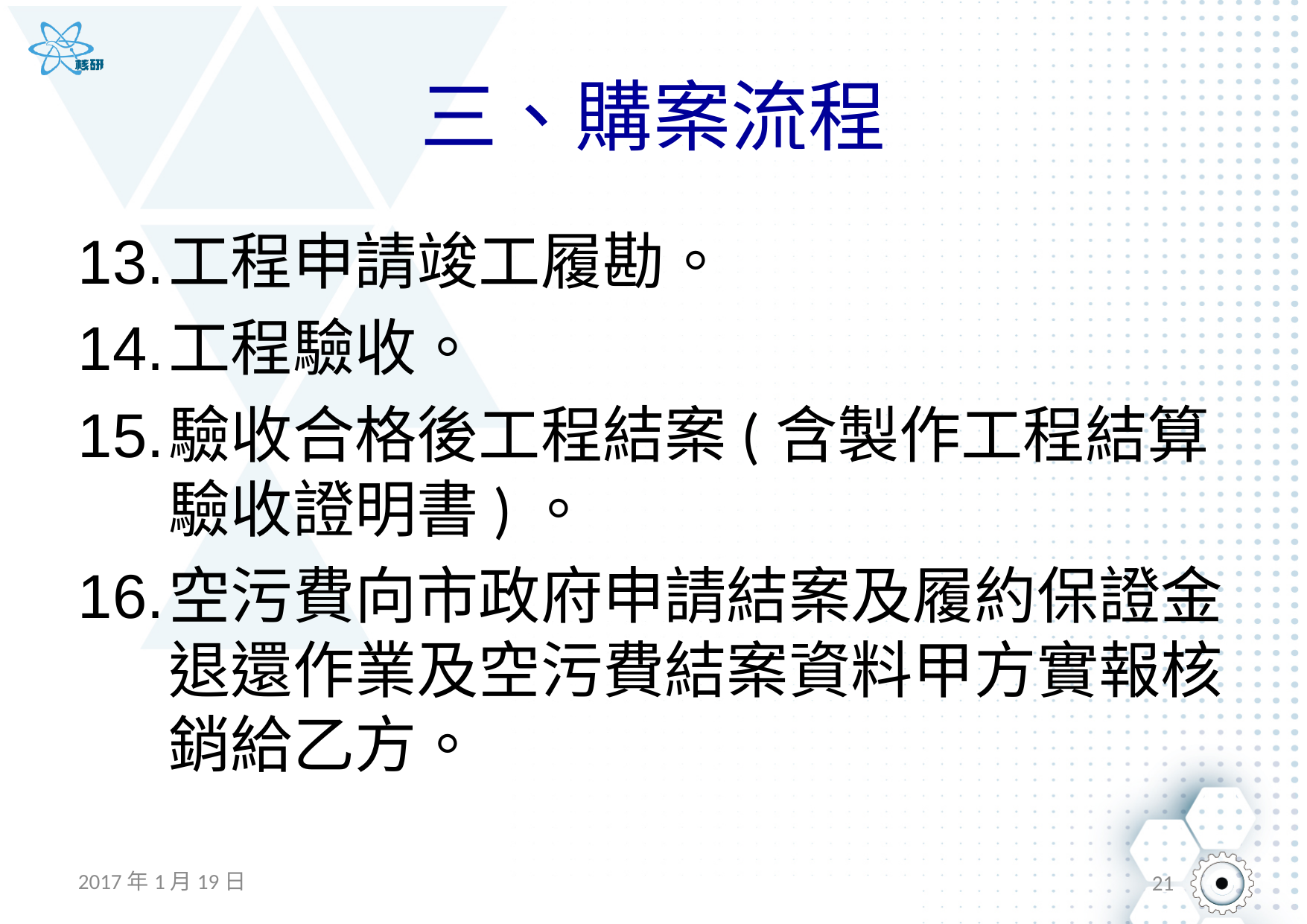

# 三、購案流程
工程申請竣工履勘。
工程驗收。
驗收合格後工程結案(含製作工程結算驗收證明書)。
空污費向市政府申請結案及履約保證金退還作業及空污費結案資料甲方實報核銷給乙方。
2017年1月19日
21